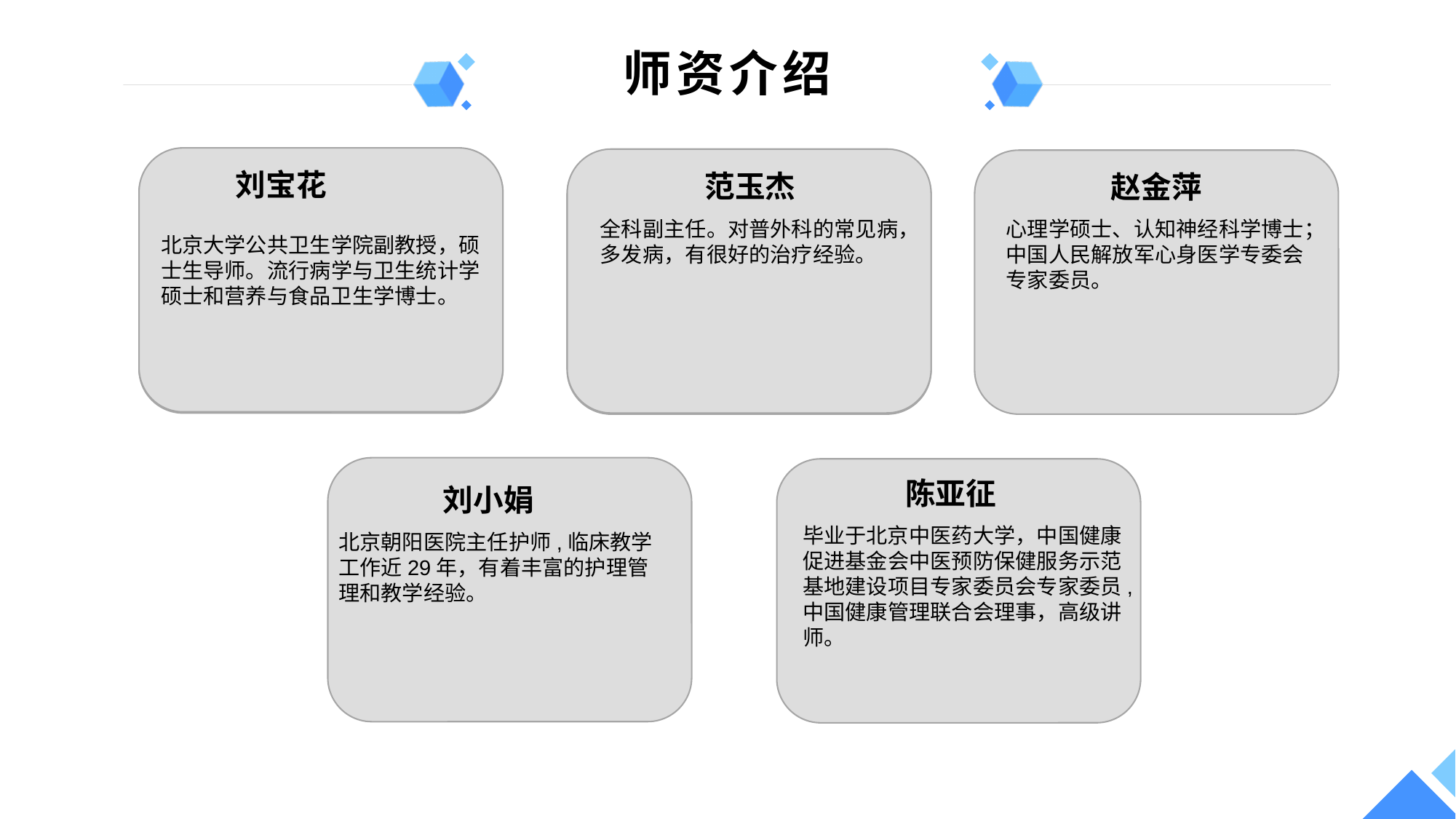

师资介绍

刘宝花
吕青
范玉杰
王燕
赵金萍
全科副主任。对普外科的常见病，多发病，有很好的治疗经验。
心理学硕士、认知神经科学博士；中国人民解放军心身医学专委会专家委员。
原解放军第153中心医院外科总护士长、全军创伤中心脊柱外科护士长。从事护理工作近40年，曾获得全军科技进步三等奖2项，曾编写《外科围术期护理学》《军事训练伤防护》等多本书籍 。
原解放军153中心医院总护士长，主任护师，郑州大学护理学院兼职教授、二级心理咨询师、国际注册高级营养师、国家医学考试讲师、营养讲师、心理讲师、健康讲师。享受国务院政府特殊津贴专家。
北京大学公共卫生学院副教授，硕士生导师。流行病学与卫生统计学硕士和营养与食品卫生学博士。

陈亚征
刘小娟
毕业于北京中医药大学，中国健康促进基金会中医预防保健服务示范基地建设项目专家委员会专家委员,中国健康管理联合会理事，高级讲师。
北京朝阳医院主任护师,临床教学工作近29年，有着丰富的护理管理和教学经验。